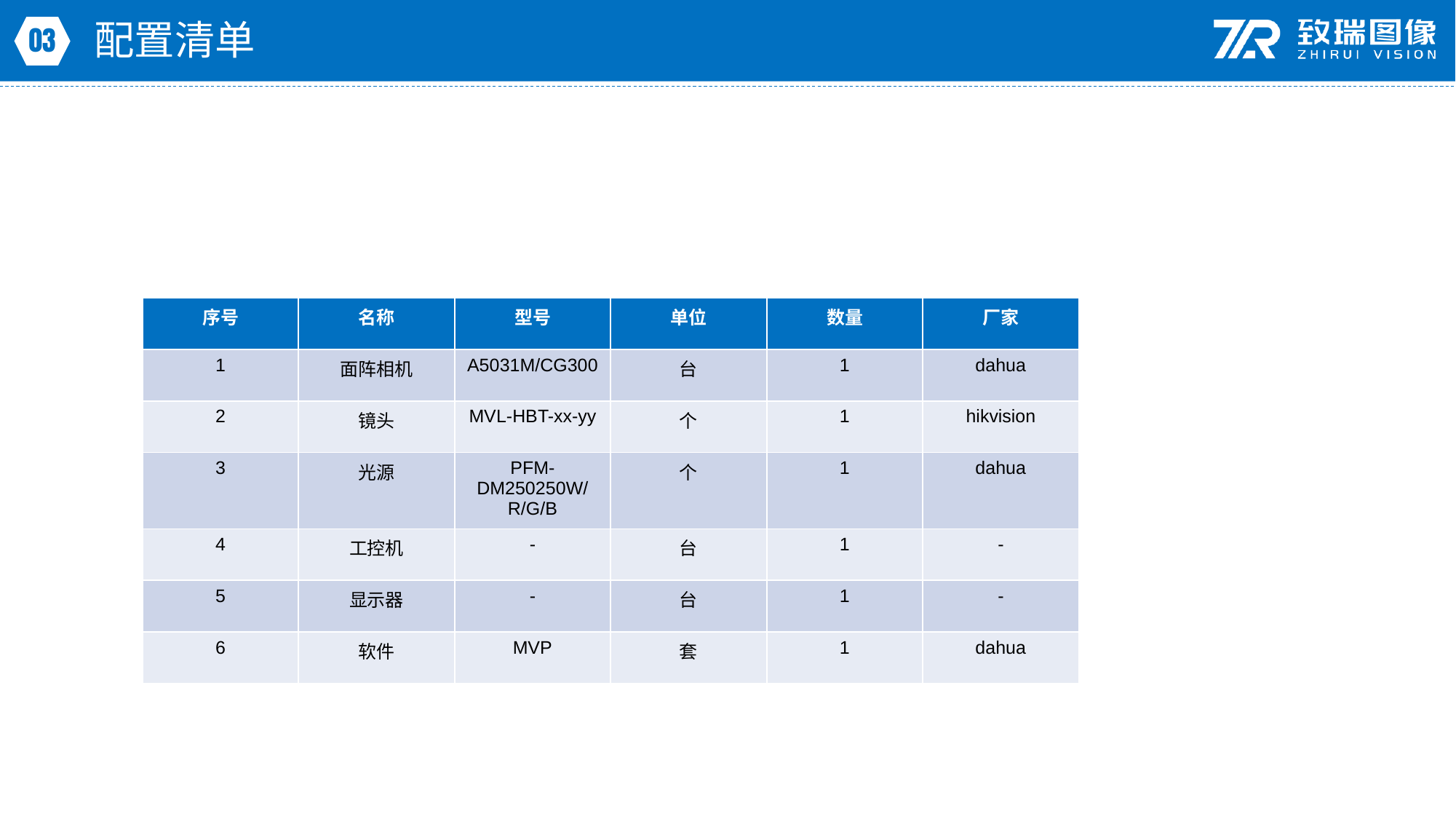

配置清单
03
| 序号 | 名称 | 型号 | 单位 | 数量 | 厂家 |
| --- | --- | --- | --- | --- | --- |
| 1 | 面阵相机 | A5031M/CG300 | 台 | 1 | dahua |
| 2 | 镜头 | MVL-HBT-xx-yy | 个 | 1 | hikvision |
| 3 | 光源 | PFM-DM250250W/R/G/B | 个 | 1 | dahua |
| 4 | 工控机 | - | 台 | 1 | - |
| 5 | 显示器 | - | 台 | 1 | - |
| 6 | 软件 | MVP | 套 | 1 | dahua |